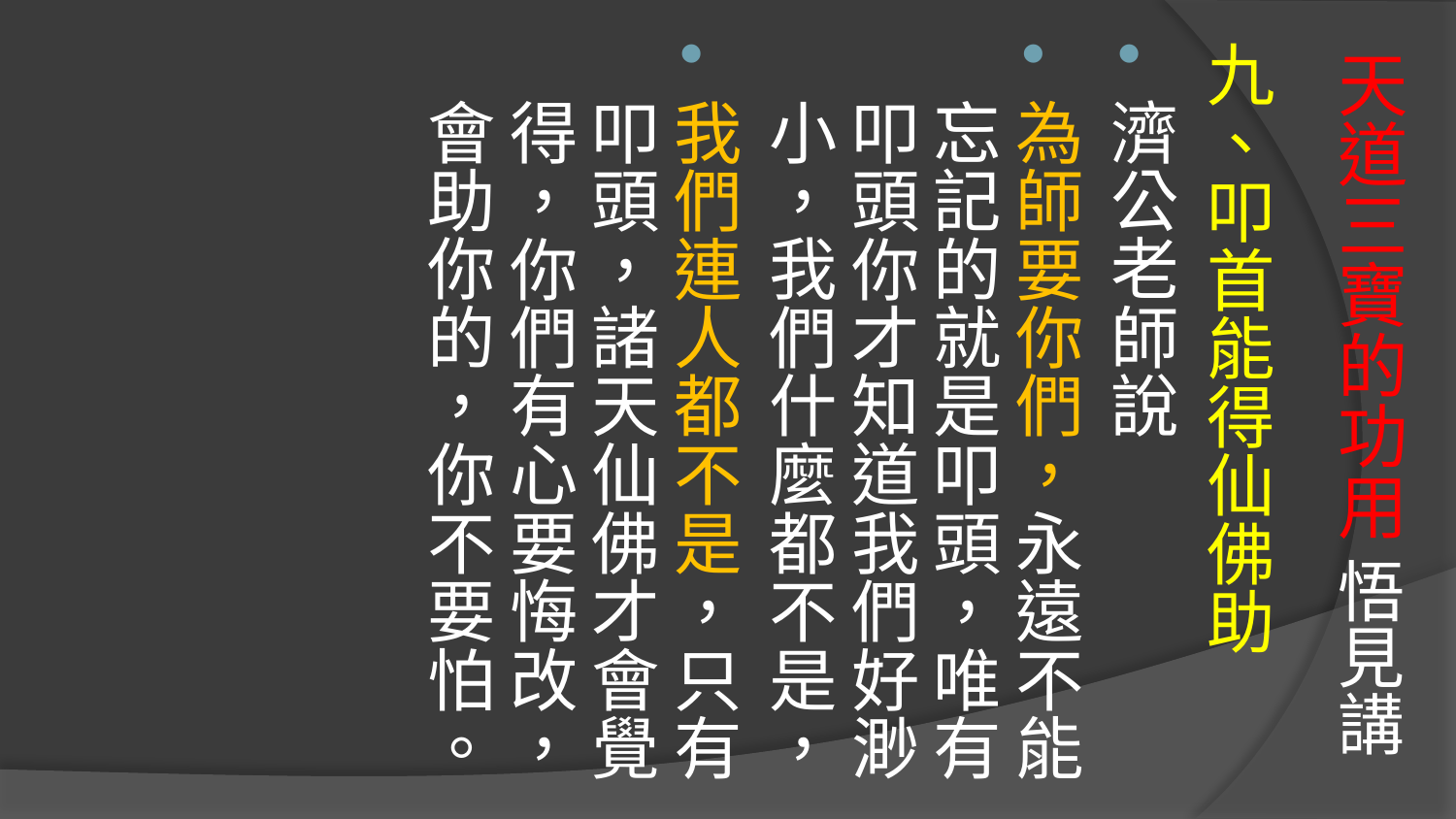

# 天道三寶的功用 悟見講
九、叩首能得仙佛助
濟公老師說
為師要你們，永遠不能忘記的就是叩頭，唯有叩頭你才知道我們好渺小，我們什麼都不是，
我們連人都不是，只有叩頭，諸天仙佛才會覺得，你們有心要悔改，會助你的，你不要怕。